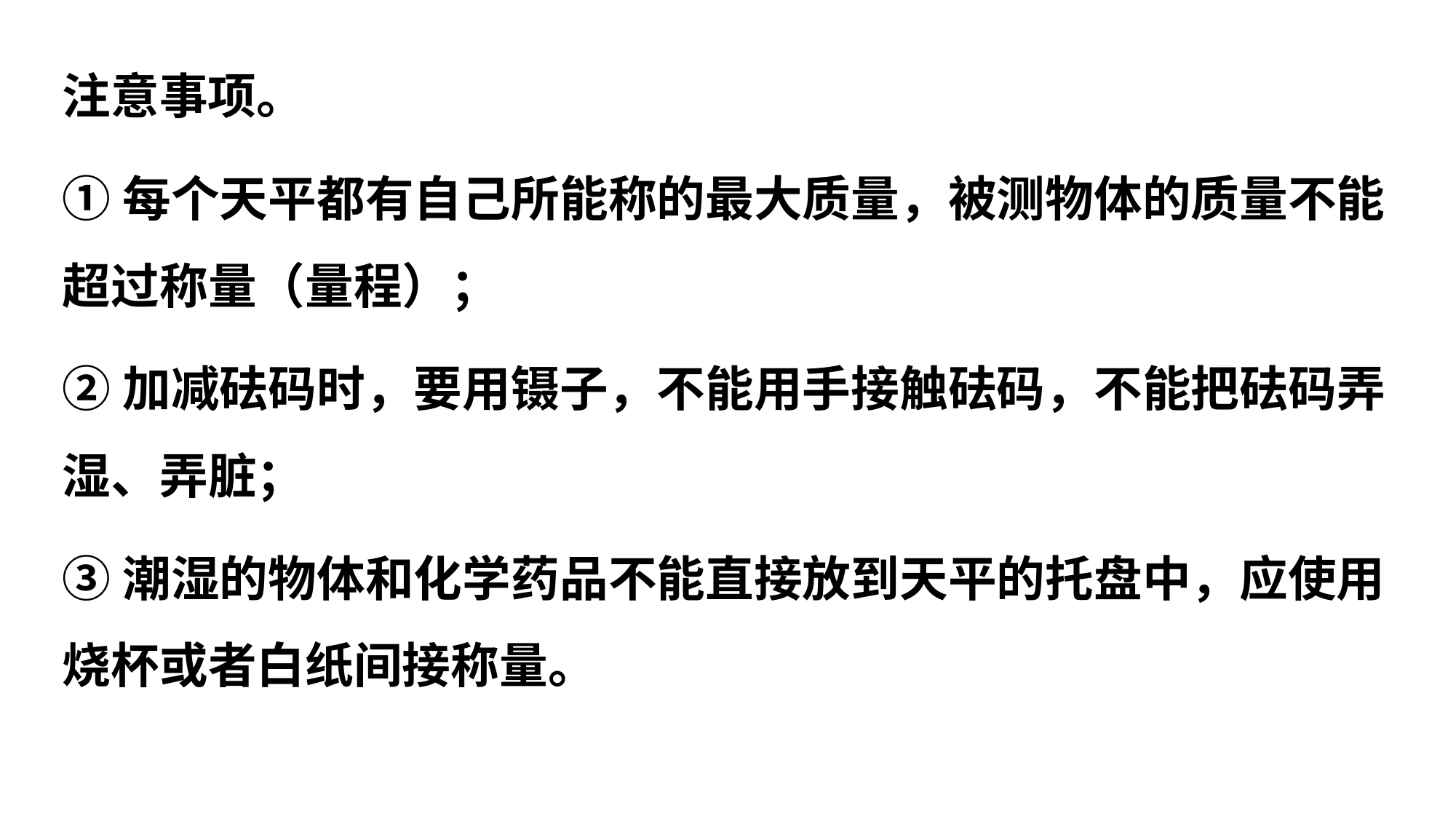

注意事项。
①每个天平都有自己所能称的最大质量，被测物体的质量不能超过称量（量程）；
②加减砝码时，要用镊子，不能用手接触砝码，不能把砝码弄湿、弄脏；
③潮湿的物体和化学药品不能直接放到天平的托盘中，应使用烧杯或者白纸间接称量。